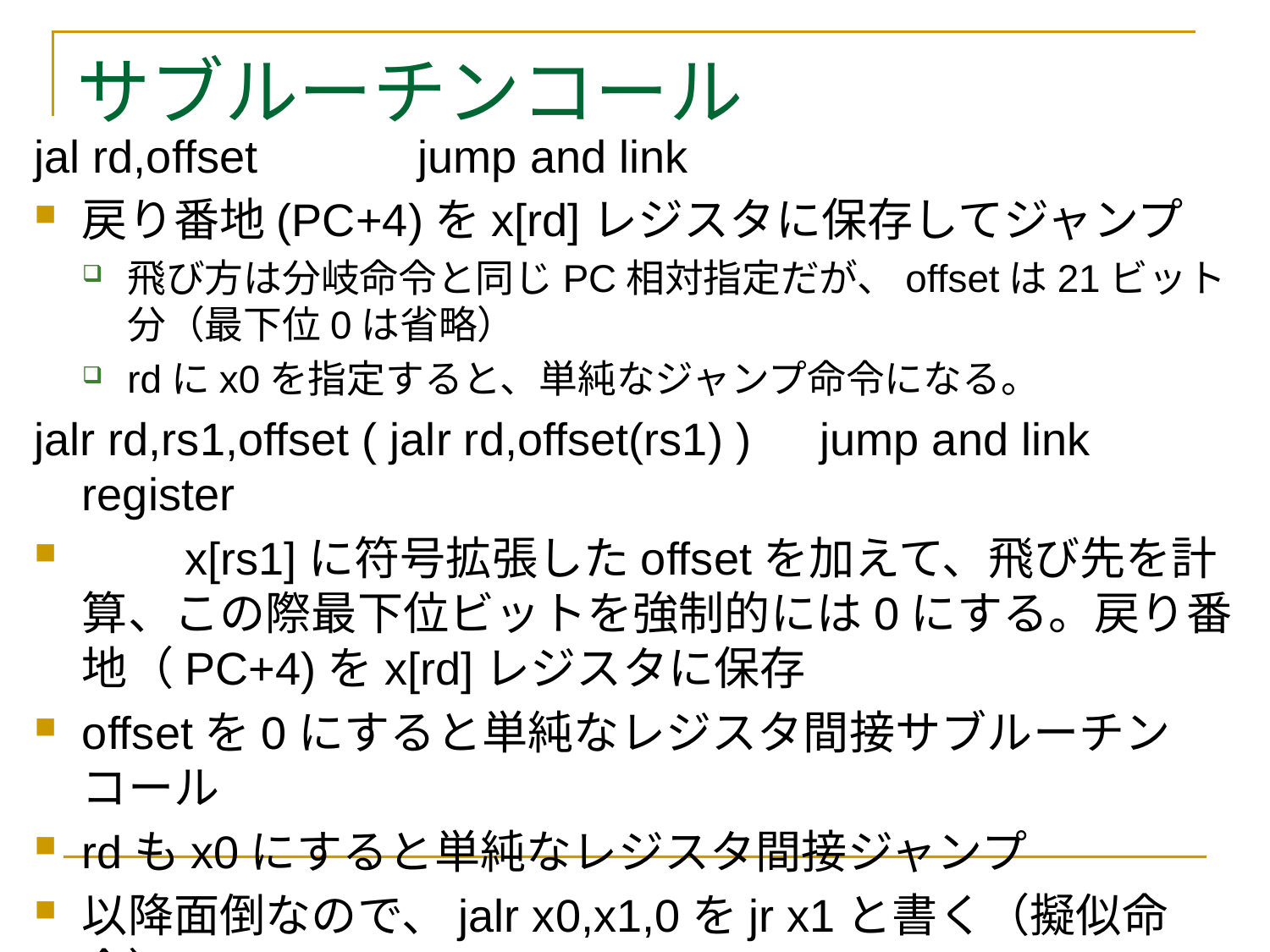

# サブルーチンコール
jal rd,offset　　　jump and link
戻り番地(PC+4)をx[rd]レジスタに保存してジャンプ
飛び方は分岐命令と同じPC相対指定だが、offsetは21ビット分（最下位0は省略）
rdにx0を指定すると、単純なジャンプ命令になる。
jalr rd,rs1,offset ( jalr rd,offset(rs1) )　jump and link register
　　x[rs1]に符号拡張したoffsetを加えて、飛び先を計算、この際最下位ビットを強制的には0にする。戻り番地（PC+4)をx[rd]レジスタに保存
offsetを0にすると単純なレジスタ間接サブルーチンコール
rdもx0にすると単純なレジスタ間接ジャンプ
以降面倒なので、jalr x0,x1,0をjr x1と書く（擬似命令）